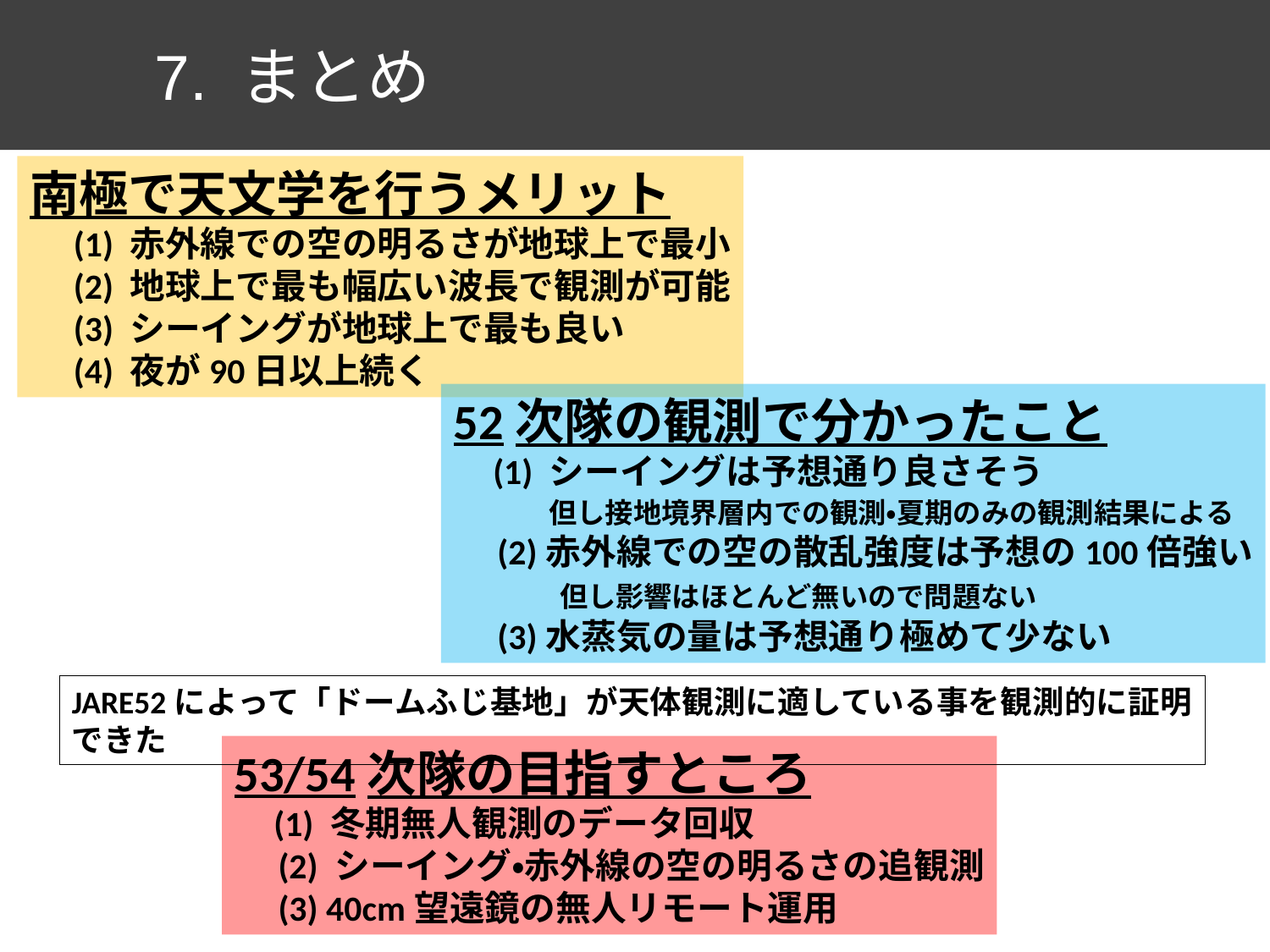

7. まとめ
南極で天文学を行うメリット
　(1) 赤外線での空の明るさが地球上で最小
　(2) 地球上で最も幅広い波長で観測が可能
　(3) シーイングが地球上で最も良い
　(4) 夜が90日以上続く
52次隊の観測で分かったこと
　(1) シーイングは予想通り良さそう
　　　但し接地境界層内での観測・夏期のみの観測結果による
　(2)赤外線での空の散乱強度は予想の100倍強い
　　　但し影響はほとんど無いので問題ない
　(3)水蒸気の量は予想通り極めて少ない
JARE52によって「ドームふじ基地」が天体観測に適している事を観測的に証明できた
53/54次隊の目指すところ
　(1) 冬期無人観測のデータ回収
　(2) シーイング・赤外線の空の明るさの追観測
　(3) 40cm望遠鏡の無人リモート運用